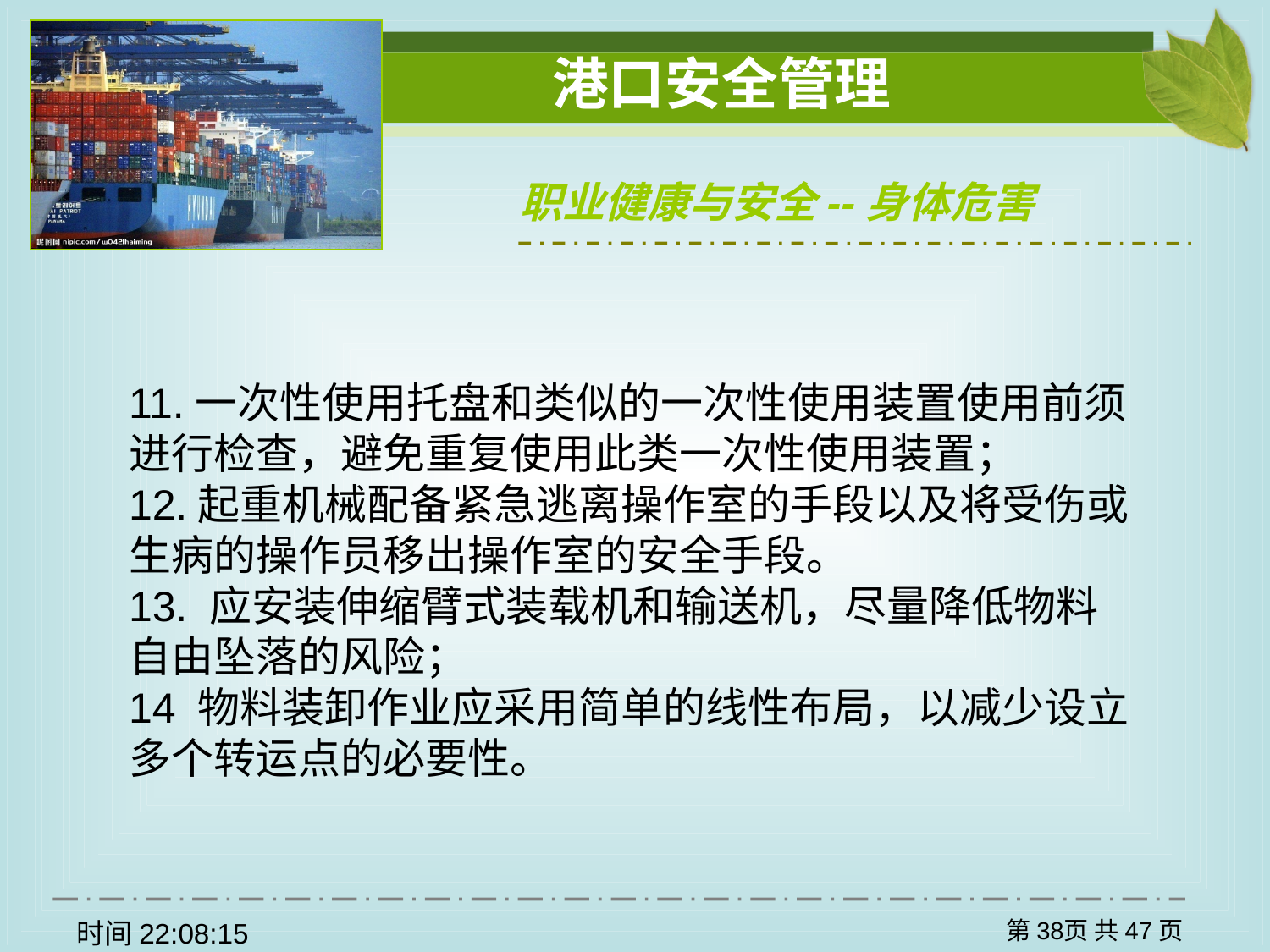

职业健康与安全--身体危害
11.一次性使用托盘和类似的一次性使用装置使用前须进行检查，避免重复使用此类一次性使用装置；
12.起重机械配备紧急逃离操作室的手段以及将受伤或生病的操作员移出操作室的安全手段。
13. 应安装伸缩臂式装载机和输送机，尽量降低物料自由坠落的风险；
14 物料装卸作业应采用简单的线性布局，以减少设立多个转运点的必要性。
第38页 共47页
时间22:08:15